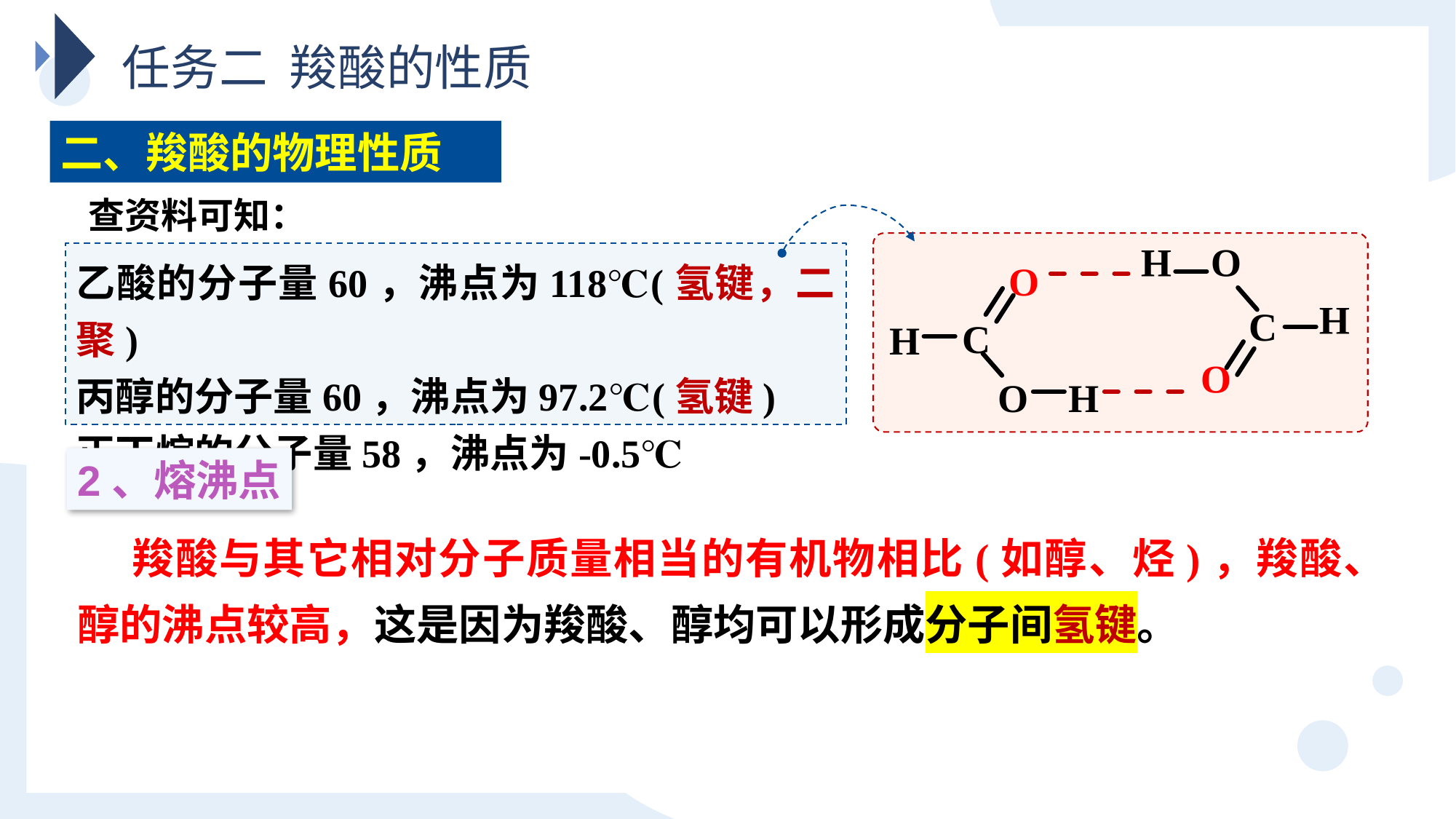

任务二  羧酸的性质

二、羧酸的物理性质
查资料可知：

O
H
C
O    H
O
C
H
O    H
乙酸的分子量60，沸点为118℃(氢键，二聚)
丙醇的分子量60，沸点为97.2℃(氢键)
正丁烷的分子量58，沸点为-0.5℃
2、熔沸点
羧酸与其它相对分子质量相当的有机物相比(如醇、烃)，羧酸、醇的沸点较高，这是因为羧酸、醇均可以形成分子间氢键。